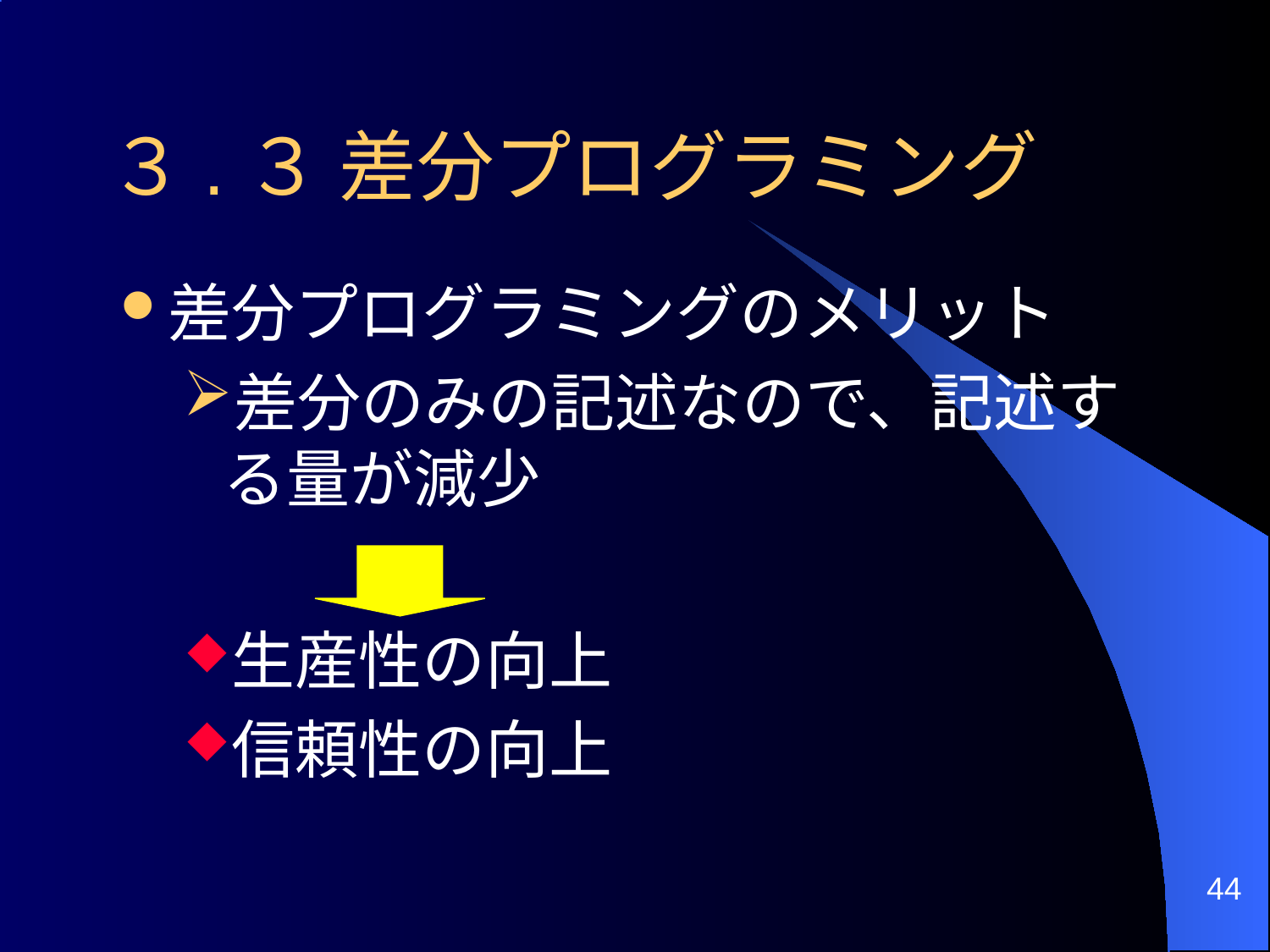

# ３.３ 差分プログラミング
差分プログラミングのメリット
差分のみの記述なので、記述する量が減少

生産性の向上
信頼性の向上

44